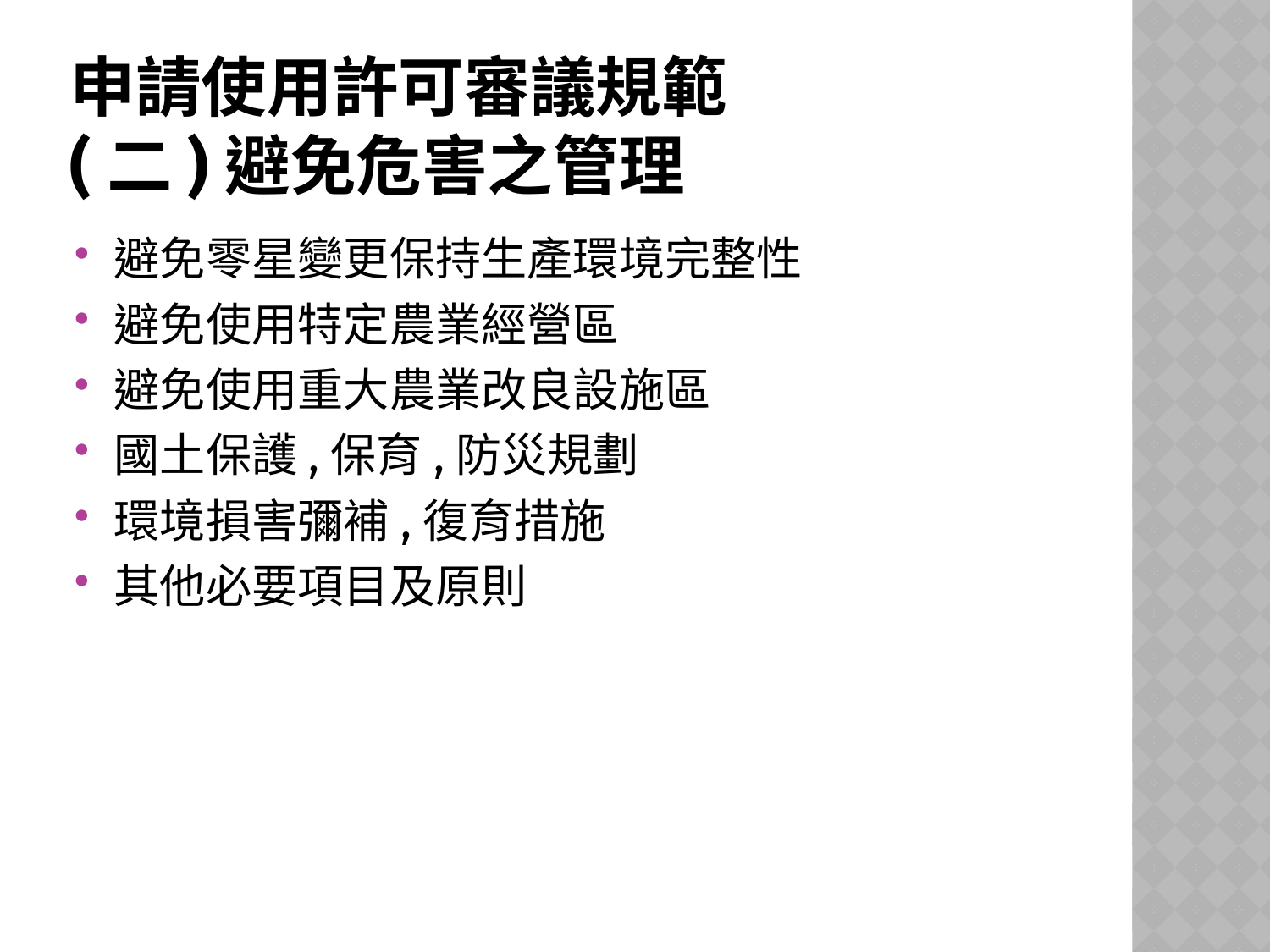

# 申請使用許可審議規範 (二)避免危害之管理
避免零星變更保持生產環境完整性
避免使用特定農業經營區
避免使用重大農業改良設施區
國土保護,保育,防災規劃
環境損害彌補,復育措施
其他必要項目及原則